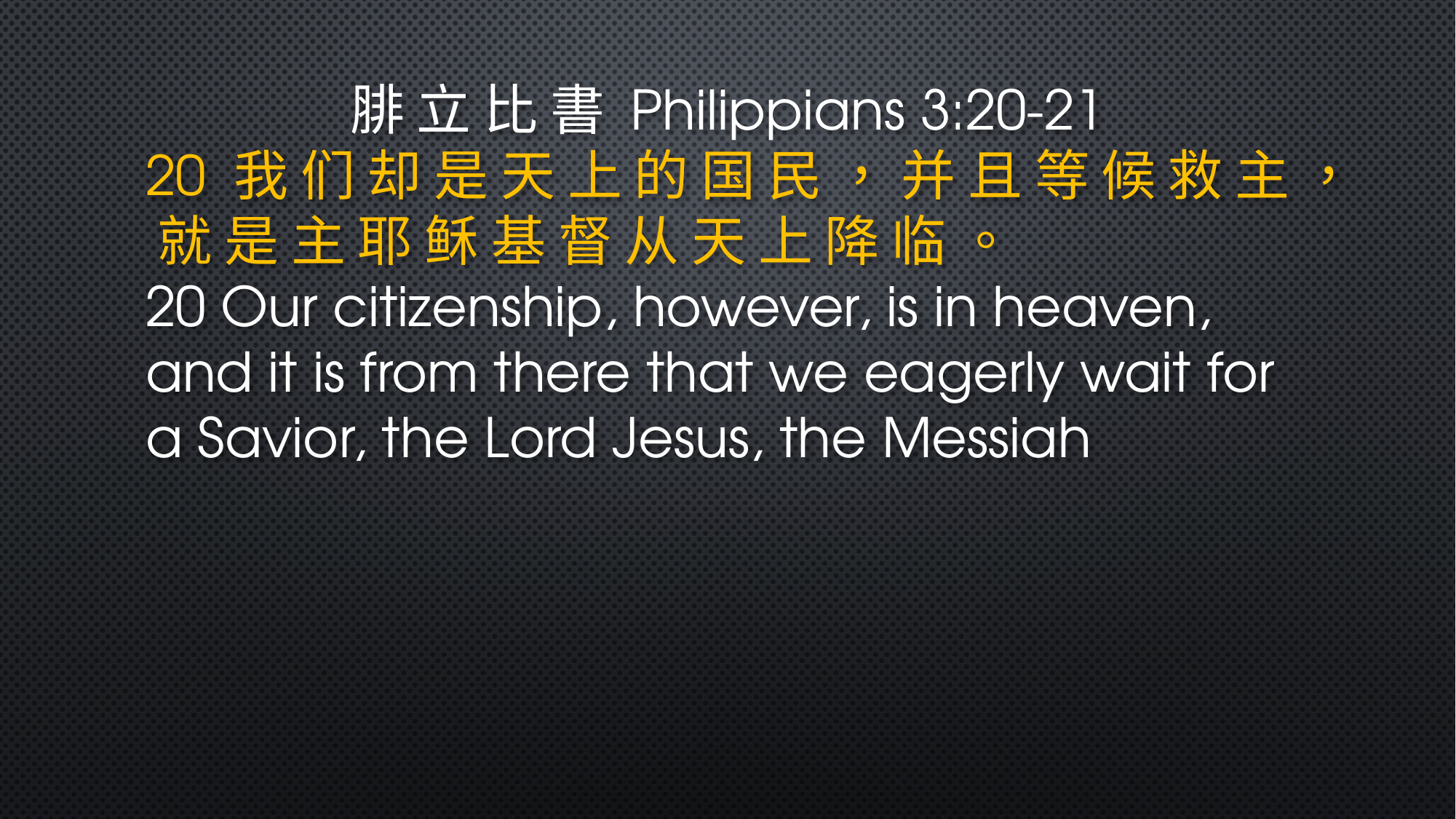

腓 立 比 書 Philippians 3:20-21
20 我 们 却 是 天 上 的 国 民 ， 并 且 等 候 救 主 ， 就 是 主 耶 稣 基 督 从 天 上 降 临 。
20 Our citizenship, however, is in heaven, and it is from there that we eagerly wait for a Savior, the Lord Jesus, the Messiah